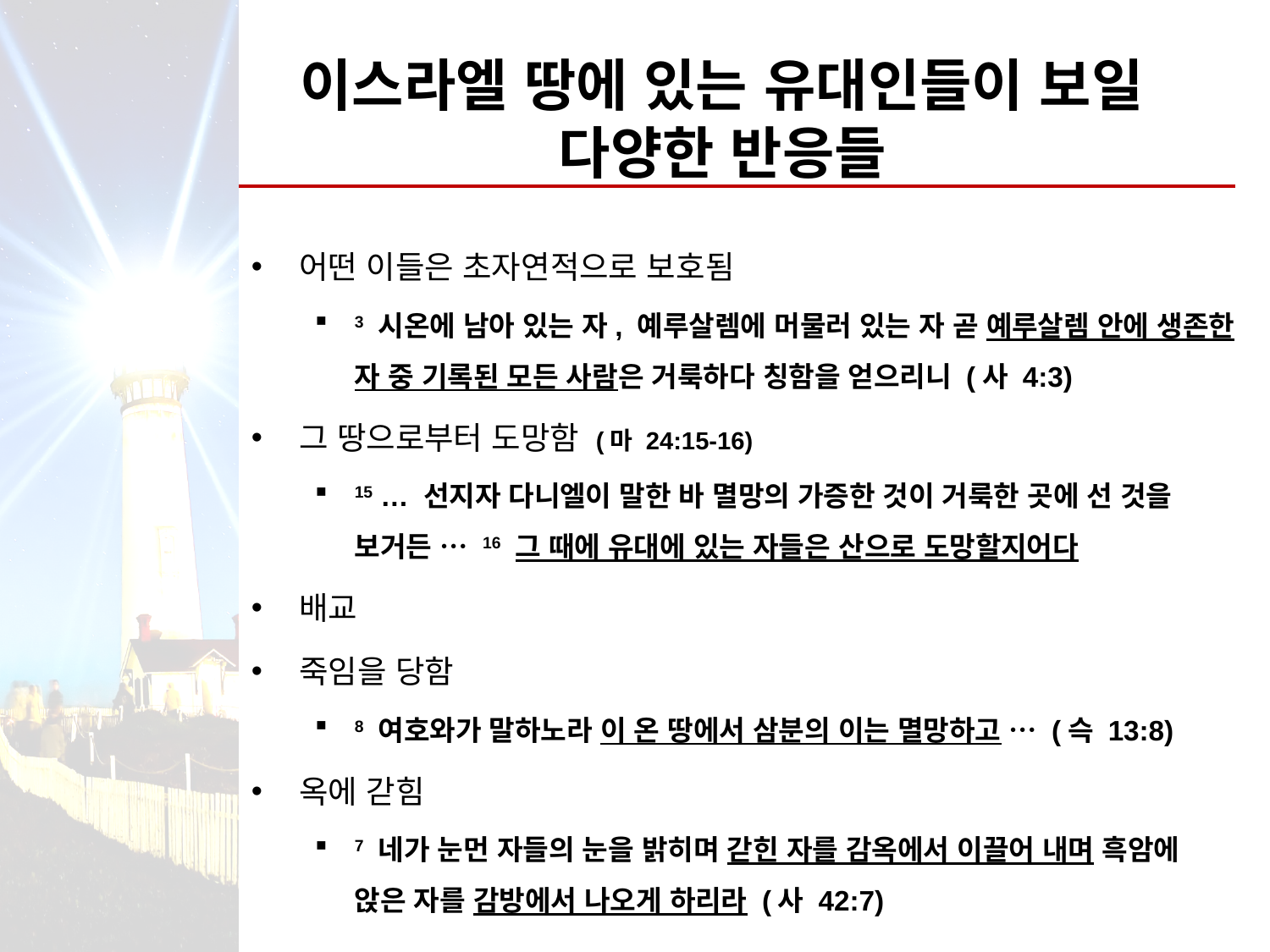

# 이스라엘 땅에 있는 유대인들이 보일 다양한 반응들
어떤 이들은 초자연적으로 보호됨
3 시온에 남아 있는 자, 예루살렘에 머물러 있는 자 곧 예루살렘 안에 생존한 자 중 기록된 모든 사람은 거룩하다 칭함을 얻으리니 (사 4:3)
그 땅으로부터 도망함 (마 24:15-16)
15 … 선지자 다니엘이 말한 바 멸망의 가증한 것이 거룩한 곳에 선 것을 보거든 … 16 그 때에 유대에 있는 자들은 산으로 도망할지어다
배교
죽임을 당함
8 여호와가 말하노라 이 온 땅에서 삼분의 이는 멸망하고 … (슥 13:8)
옥에 갇힘
7 네가 눈먼 자들의 눈을 밝히며 갇힌 자를 감옥에서 이끌어 내며 흑암에 앉은 자를 감방에서 나오게 하리라 (사 42:7)